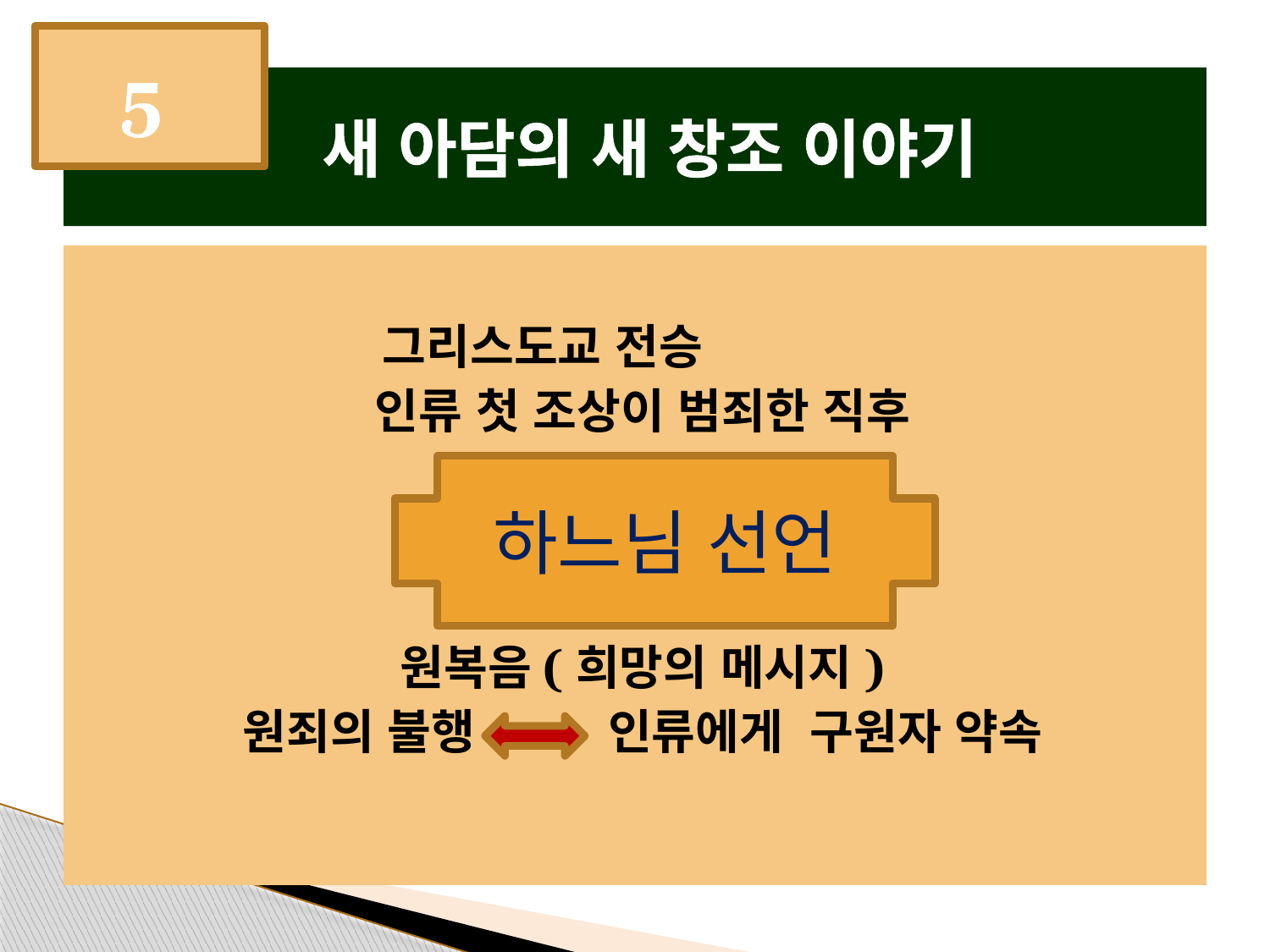

5
# 새 아담의 새 창조 이야기

그리스도교 전승
인류 첫 조상이 범죄한 직후

원복음(희망의 메시지)
원죄의 불행          인류에게  구원자 약속

하느님 선언